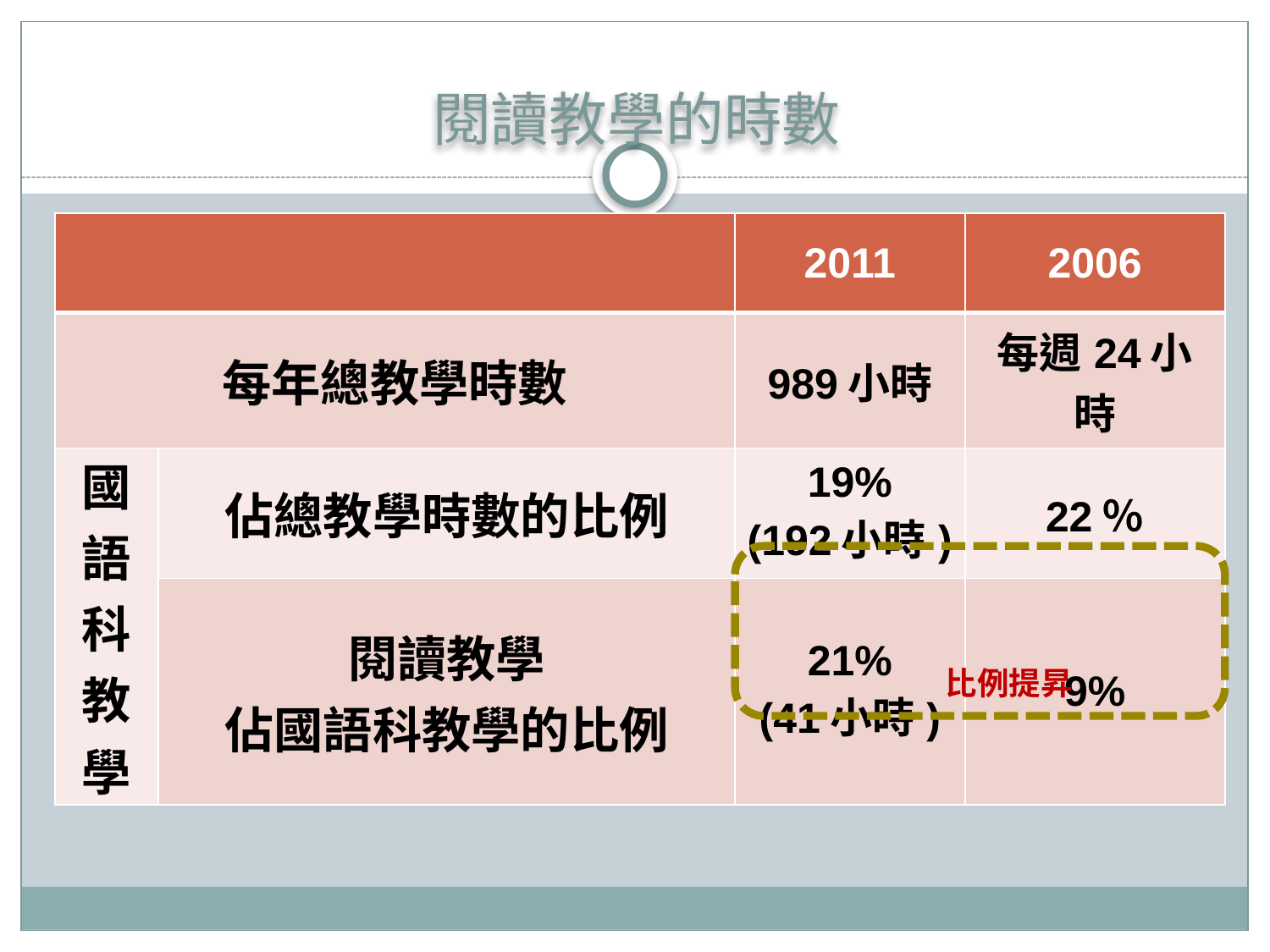

# 閱讀教學的時數
|  |  | 2011 | 2006 |
| --- | --- | --- | --- |
| 每年總教學時數 |  | 989小時 | 每週24小時 |
| 國語科教學 | 佔總教學時數的比例 | 19% (192小時) | 22％ |
|  | 閱讀教學 佔國語科教學的比例 | 21% (41小時) | 9% |

       比例提昇